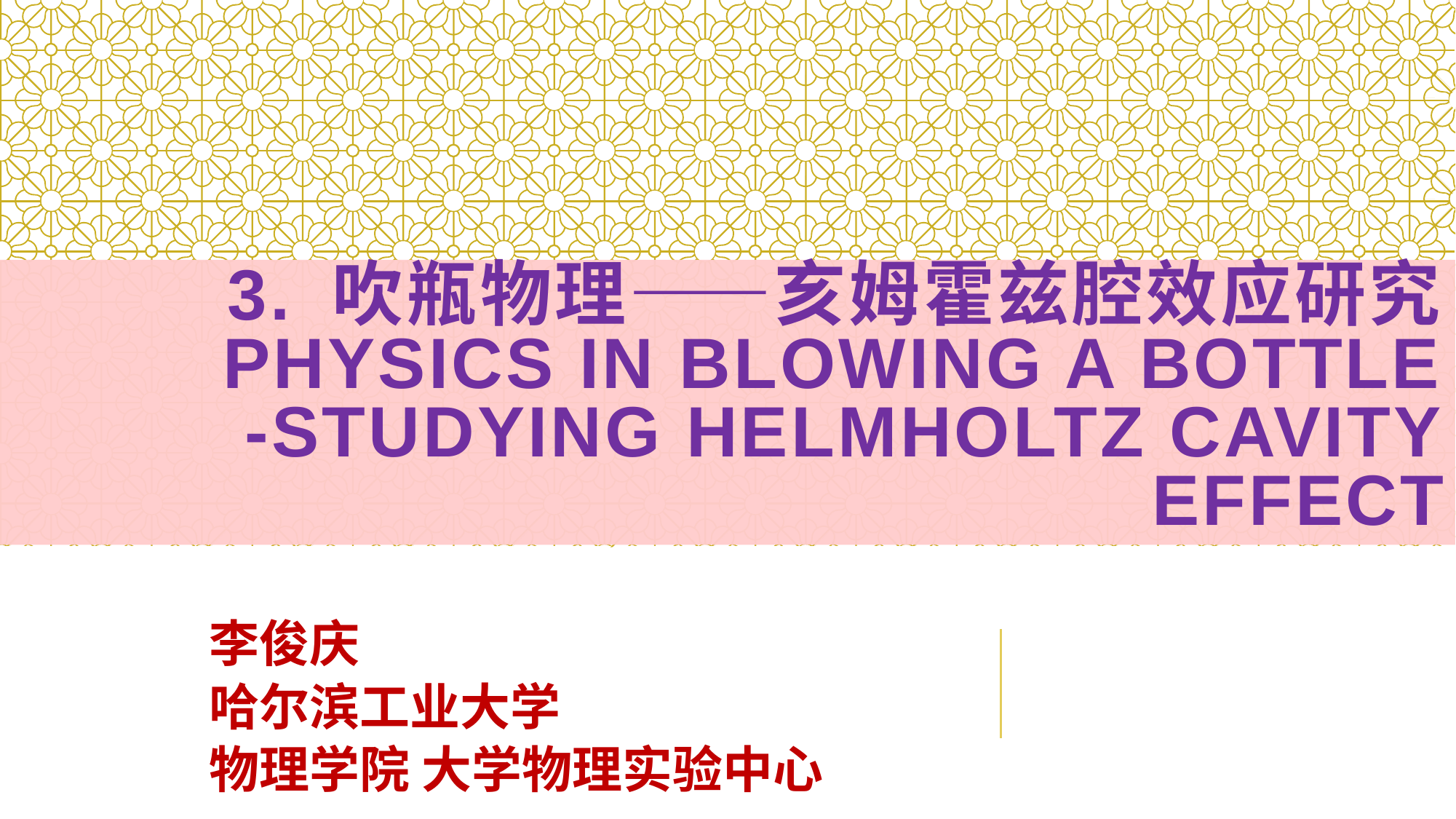

# 3. 吹瓶物理——亥姆霍兹腔效应研究 Physics in blowing a bottle -studying Helmholtz cavity effect
李俊庆
哈尔滨工业大学
物理学院 大学物理实验中心